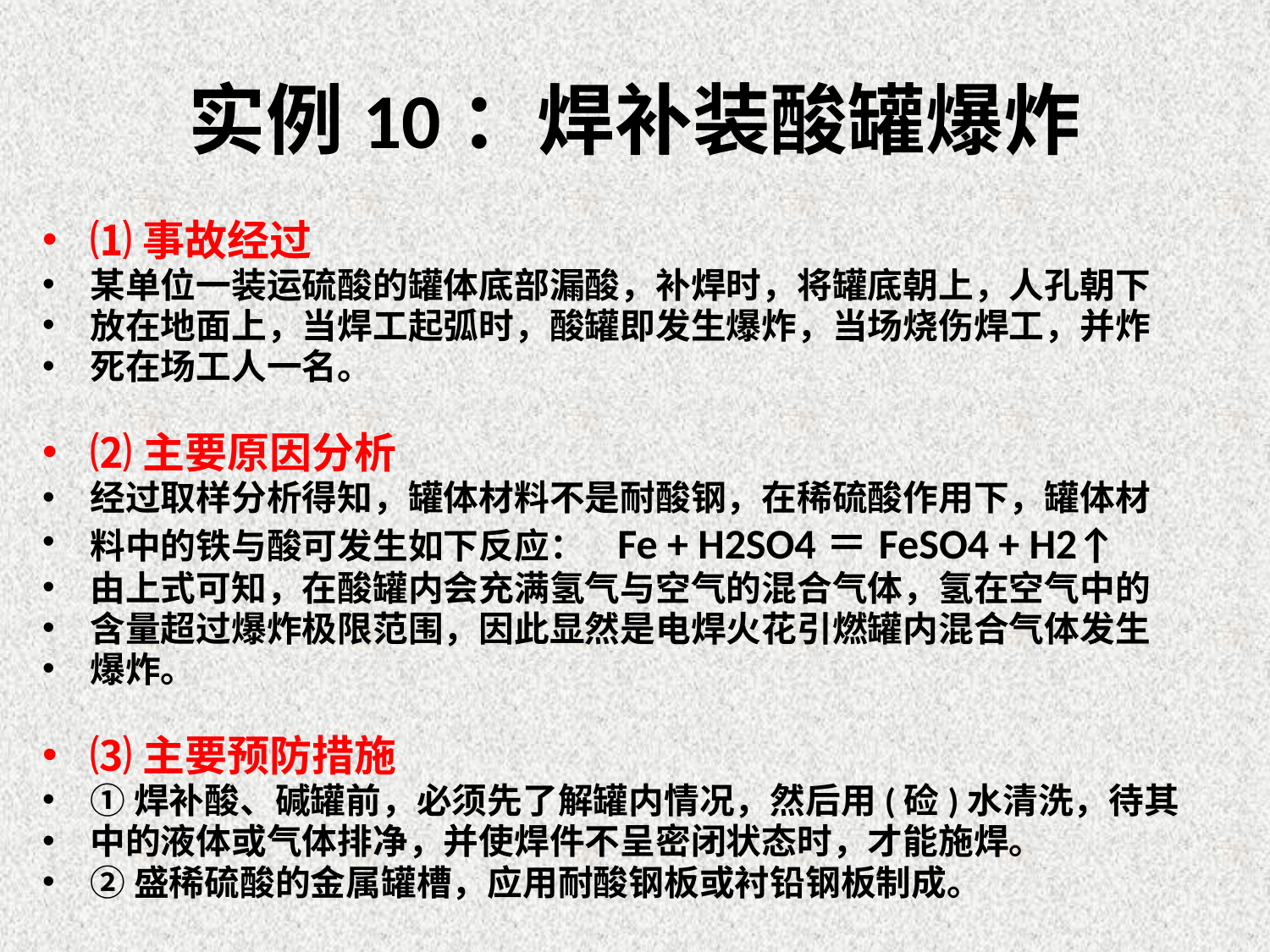

# 实例10：焊补装酸罐爆炸

⑴事故经过
某单位一装运硫酸的罐体底部漏酸，补焊时，将罐底朝上，人孔朝下
放在地面上，当焊工起弧时，酸罐即发生爆炸，当场烧伤焊工，并炸
死在场工人一名。

⑵主要原因分析
经过取样分析得知，罐体材料不是耐酸钢，在稀硫酸作用下，罐体材
料中的铁与酸可发生如下反应：   Fe + H2SO4＝FeSO4 + H2↑
由上式可知，在酸罐内会充满氢气与空气的混合气体，氢在空气中的
含量超过爆炸极限范围，因此显然是电焊火花引燃罐内混合气体发生
爆炸。

⑶主要预防措施
①焊补酸、碱罐前，必须先了解罐内情况，然后用(硷)水清洗，待其
中的液体或气体排净，并使焊件不呈密闭状态时，才能施焊。
②盛稀硫酸的金属罐槽，应用耐酸钢板或衬铅钢板制成。